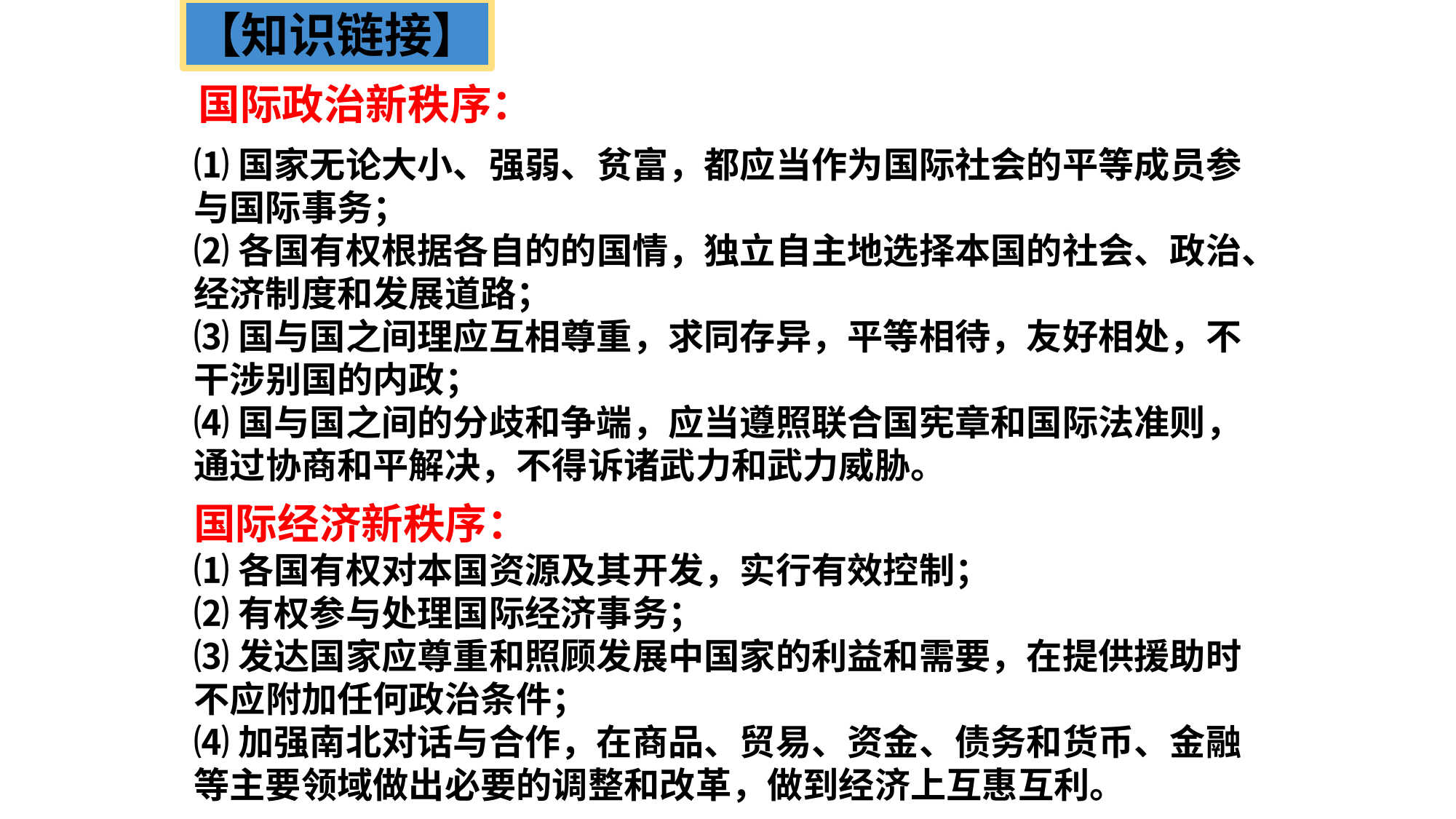

【知识链接】
国际政治新秩序：
⑴国家无论大小、强弱、贫富，都应当作为国际社会的平等成员参与国际事务；
⑵各国有权根据各自的的国情，独立自主地选择本国的社会、政治、经济制度和发展道路；
⑶国与国之间理应互相尊重，求同存异，平等相待，友好相处，不干涉别国的内政；
⑷国与国之间的分歧和争端，应当遵照联合国宪章和国际法准则，通过协商和平解决，不得诉诸武力和武力威胁。
国际经济新秩序：
⑴各国有权对本国资源及其开发，实行有效控制；
⑵有权参与处理国际经济事务；
⑶发达国家应尊重和照顾发展中国家的利益和需要，在提供援助时不应附加任何政治条件；
⑷加强南北对话与合作，在商品、贸易、资金、债务和货币、金融等主要领域做出必要的调整和改革，做到经济上互惠互利。